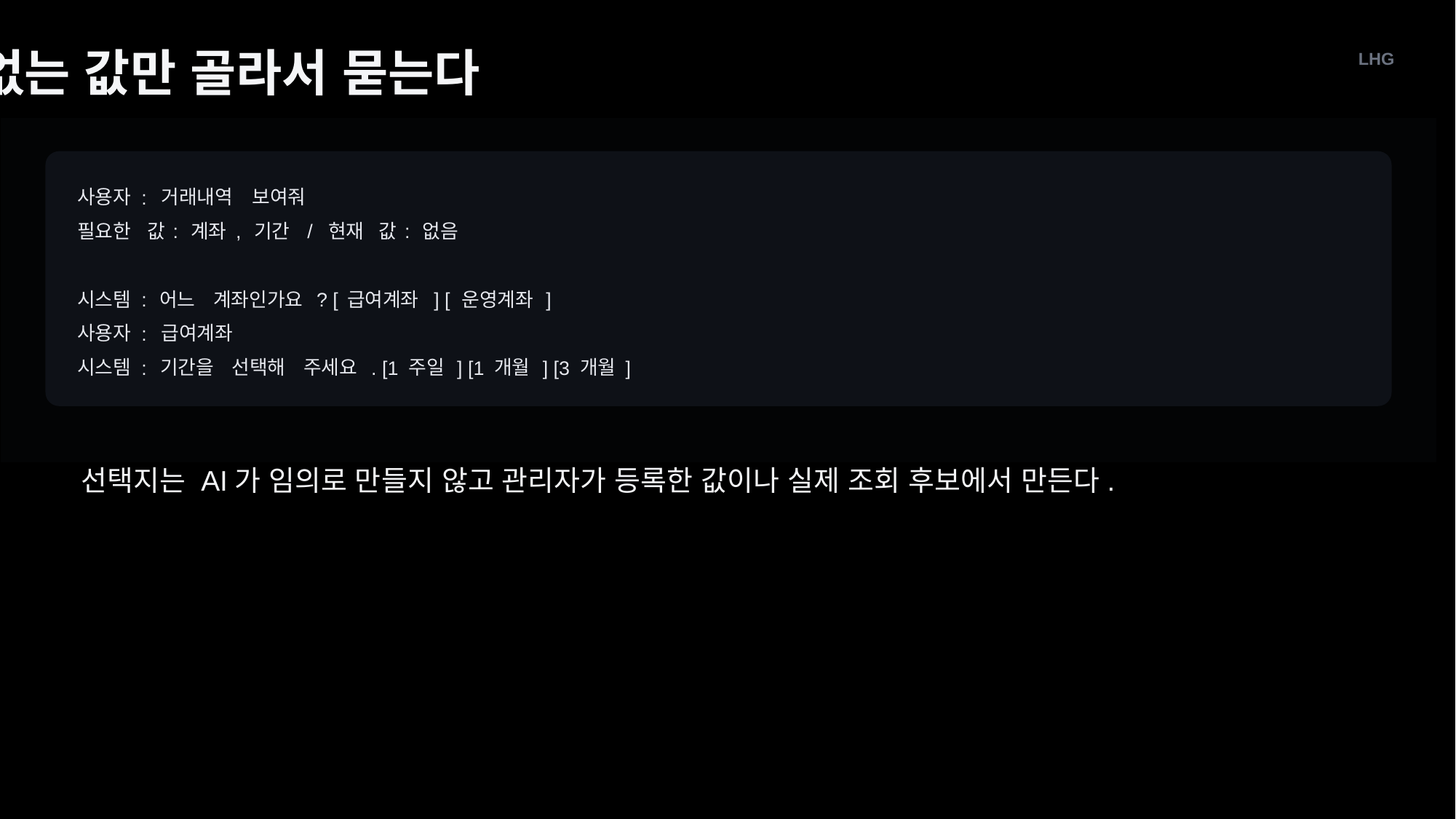

없는 값만 골라서 묻는다
LHG

사용자
거래내역
보여줘
:

필요한
값
계좌
기간
현재
값
없음

:
,
 /

:
시스템
어느
계좌인가요
급여계좌
운영계좌
:

? [
] [
]
사용자
급여계좌
:
시스템
기간을
선택해
주세요
주일
개월
개월
:

. [1
] [1
] [3
]
선택지는 AI가 임의로 만들지 않고 관리자가 등록한 값이나 실제 조회 후보에서 만든다.